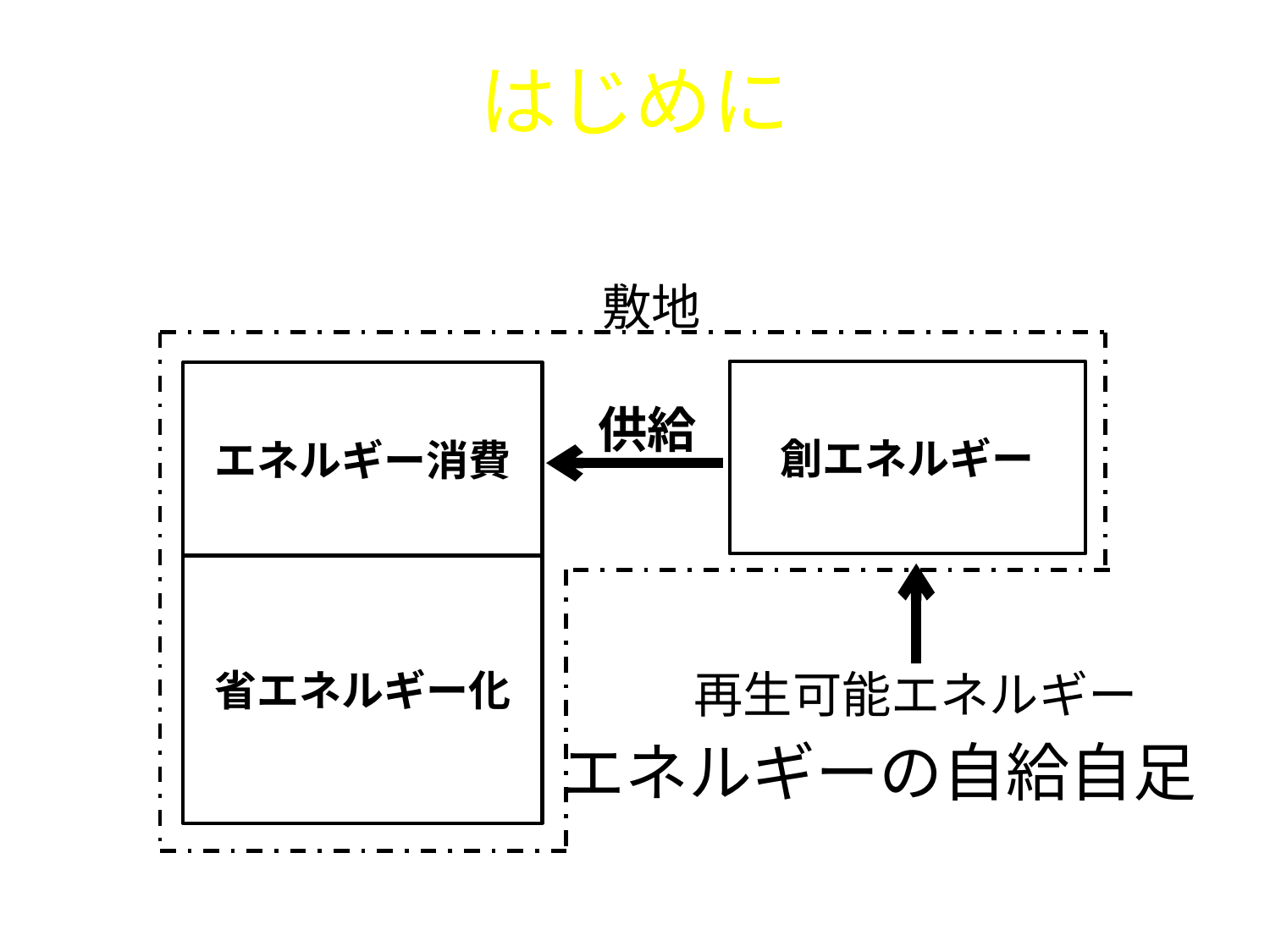

# はじめに
敷地
創エネルギー
エネルギー消費
供給
省エネルギー化
再生可能エネルギー
エネルギーの自給自足